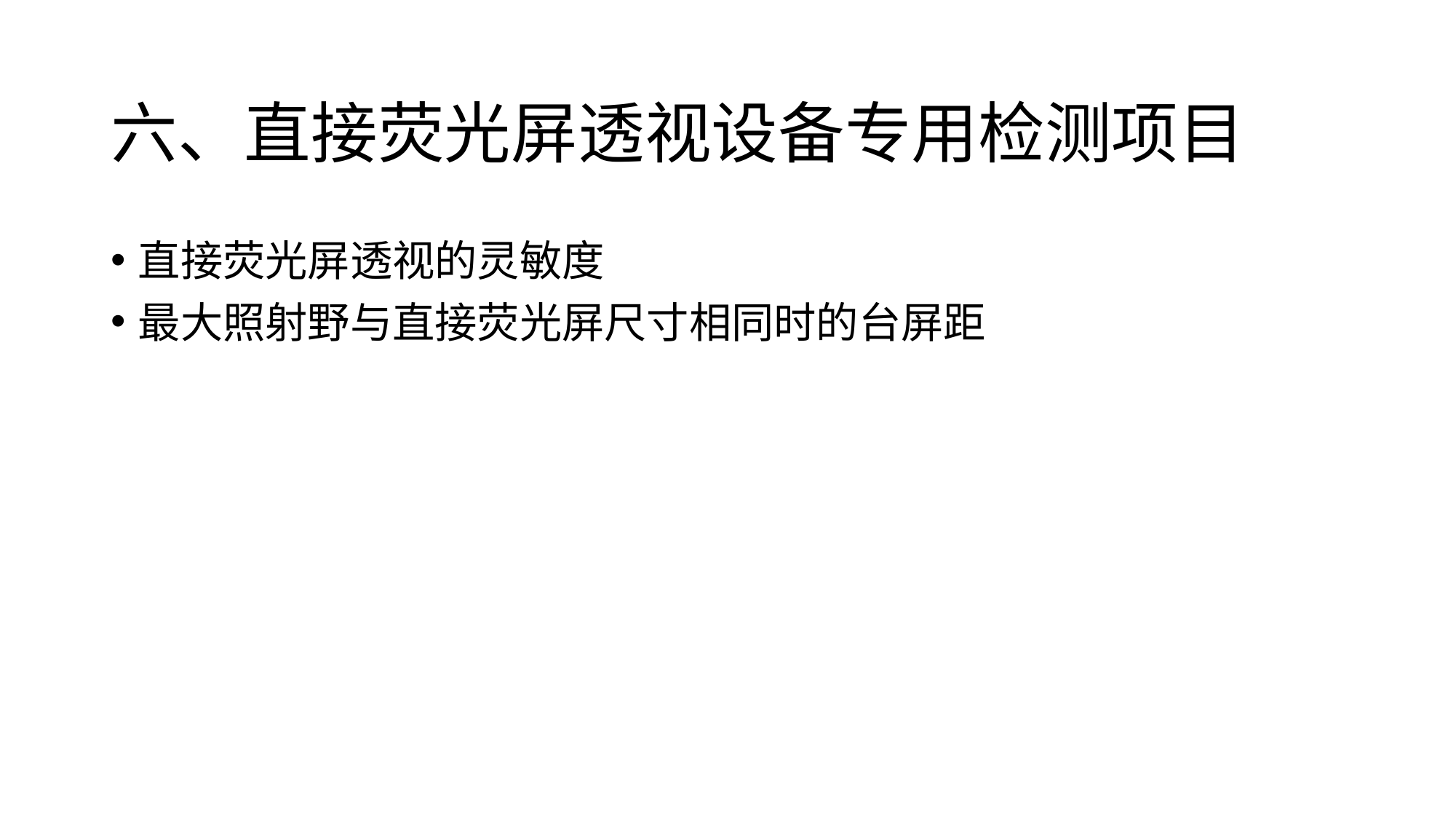

# 六、直接荧光屏透视设备专用检测项目
直接荧光屏透视的灵敏度
最大照射野与直接荧光屏尺寸相同时的台屏距